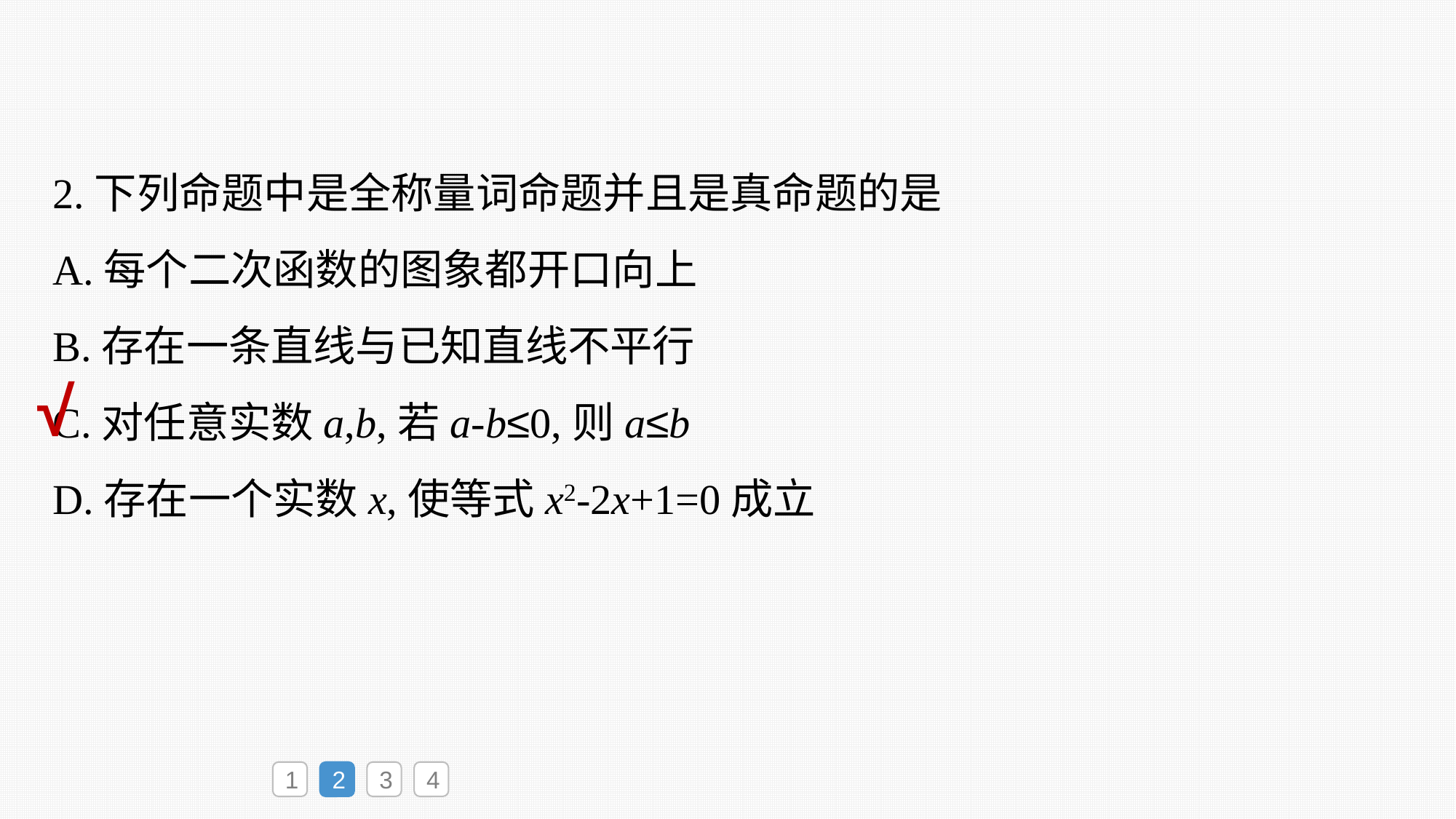

2.下列命题中是全称量词命题并且是真命题的是
A.每个二次函数的图象都开口向上
B.存在一条直线与已知直线不平行
C.对任意实数a,b,若a-b≤0,则a≤b
D.存在一个实数x,使等式x2-2x+1=0成立
√
1
2
3
4